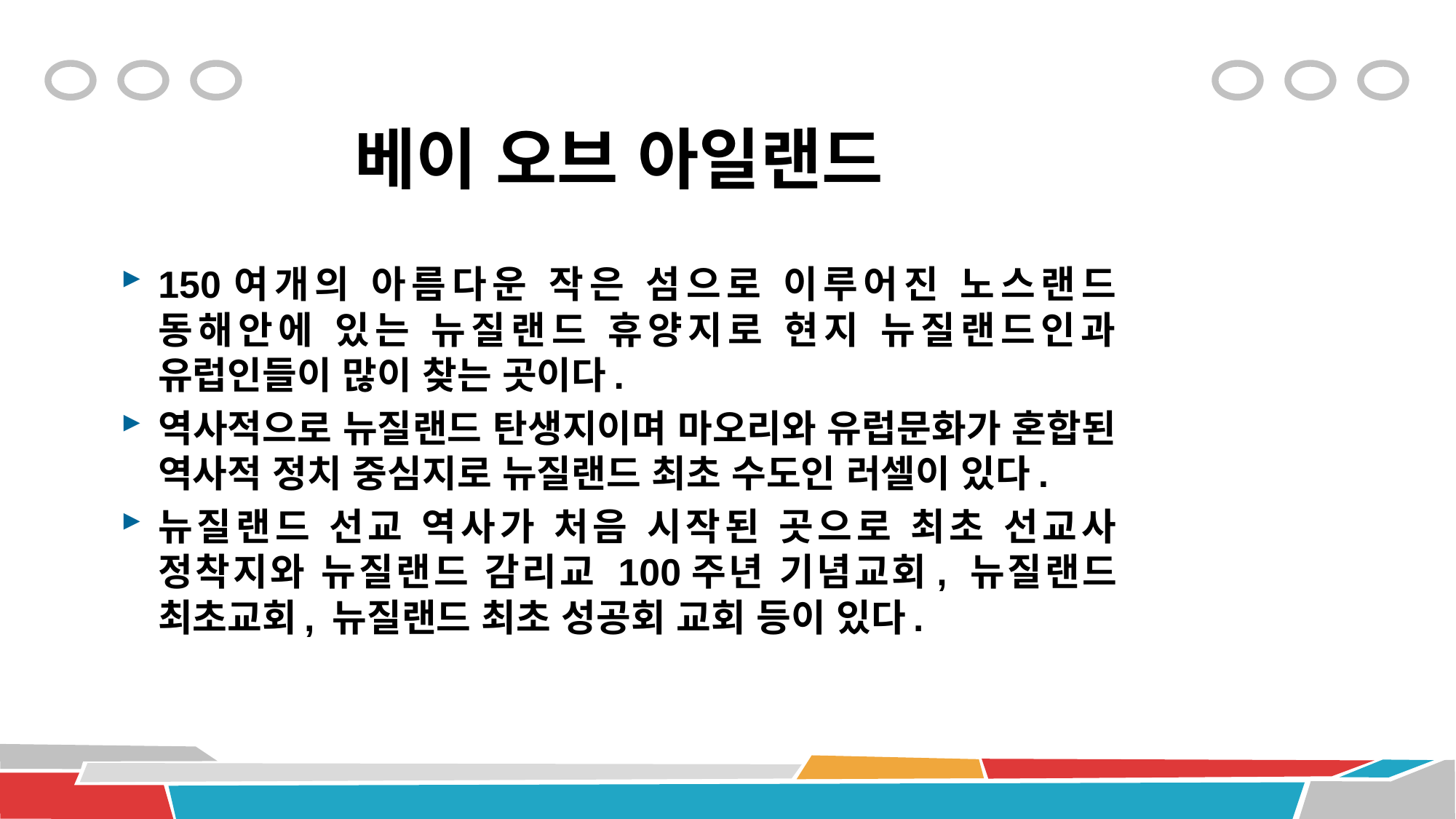

# 베이 오브 아일랜드
150여개의 아름다운 작은 섬으로 이루어진 노스랜드 동해안에 있는 뉴질랜드 휴양지로 현지 뉴질랜드인과 유럽인들이 많이 찾는 곳이다.
역사적으로 뉴질랜드 탄생지이며 마오리와 유럽문화가 혼합된 역사적 정치 중심지로 뉴질랜드 최초 수도인 러셀이 있다.
뉴질랜드 선교 역사가 처음 시작된 곳으로 최초 선교사 정착지와 뉴질랜드 감리교 100주년 기념교회, 뉴질랜드 최초교회, 뉴질랜드 최초 성공회 교회 등이 있다.